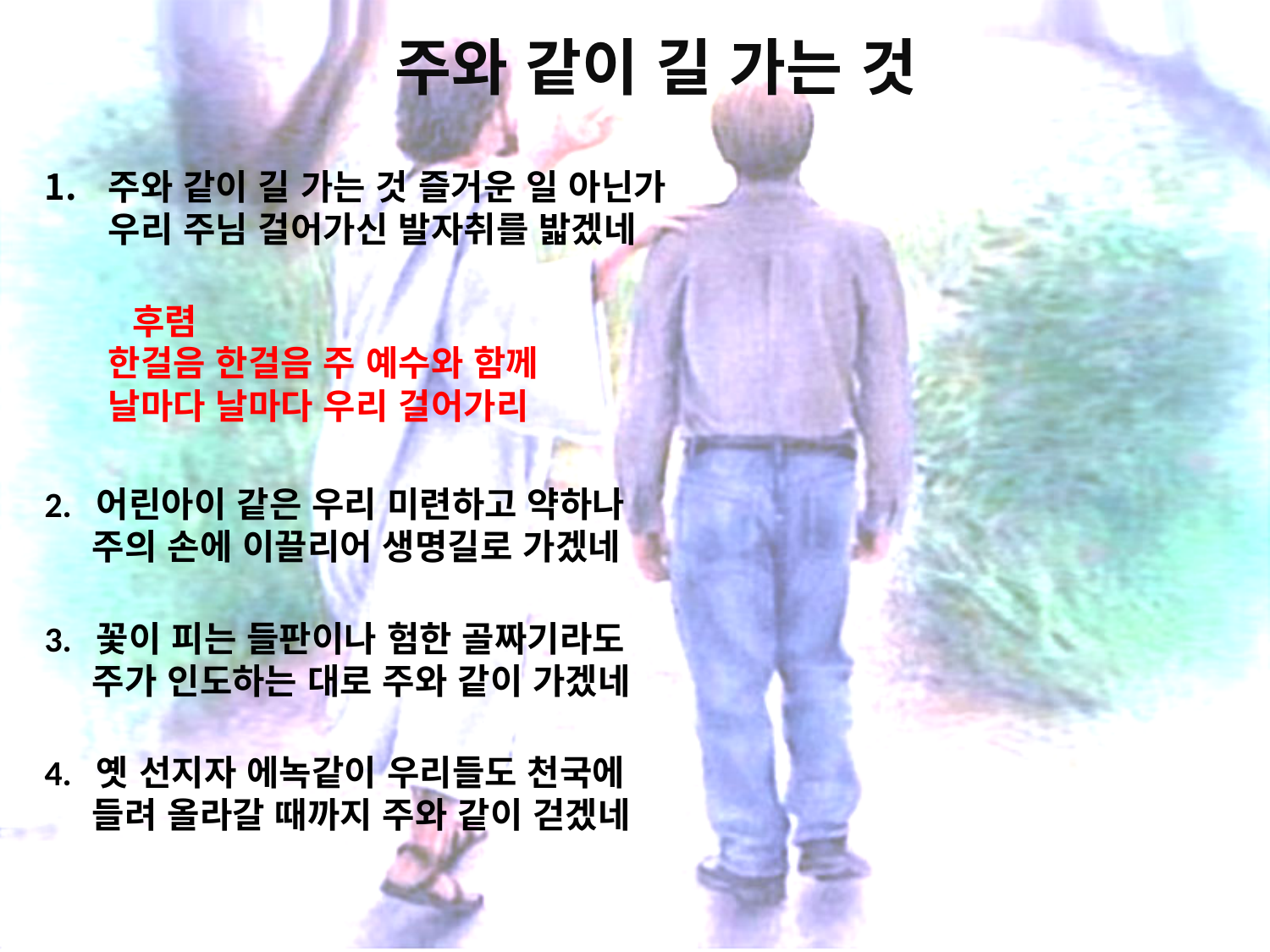

# 주와 같이 길 가는 것
주와 같이 길 가는 것 즐거운 일 아닌가
우리 주님 걸어가신 발자취를 밟겠네
        후렴
한걸음 한걸음 주 예수와 함께
날마다 날마다 우리 걸어가리

2.  어린아이 같은 우리 미련하고 약하나
주의 손에 이끌리어 생명길로 가겠네
3.  꽃이 피는 들판이나 험한 골짜기라도
주가 인도하는 대로 주와 같이 가겠네
4.  옛 선지자 에녹같이 우리들도 천국에
들려 올라갈 때까지 주와 같이 걷겠네